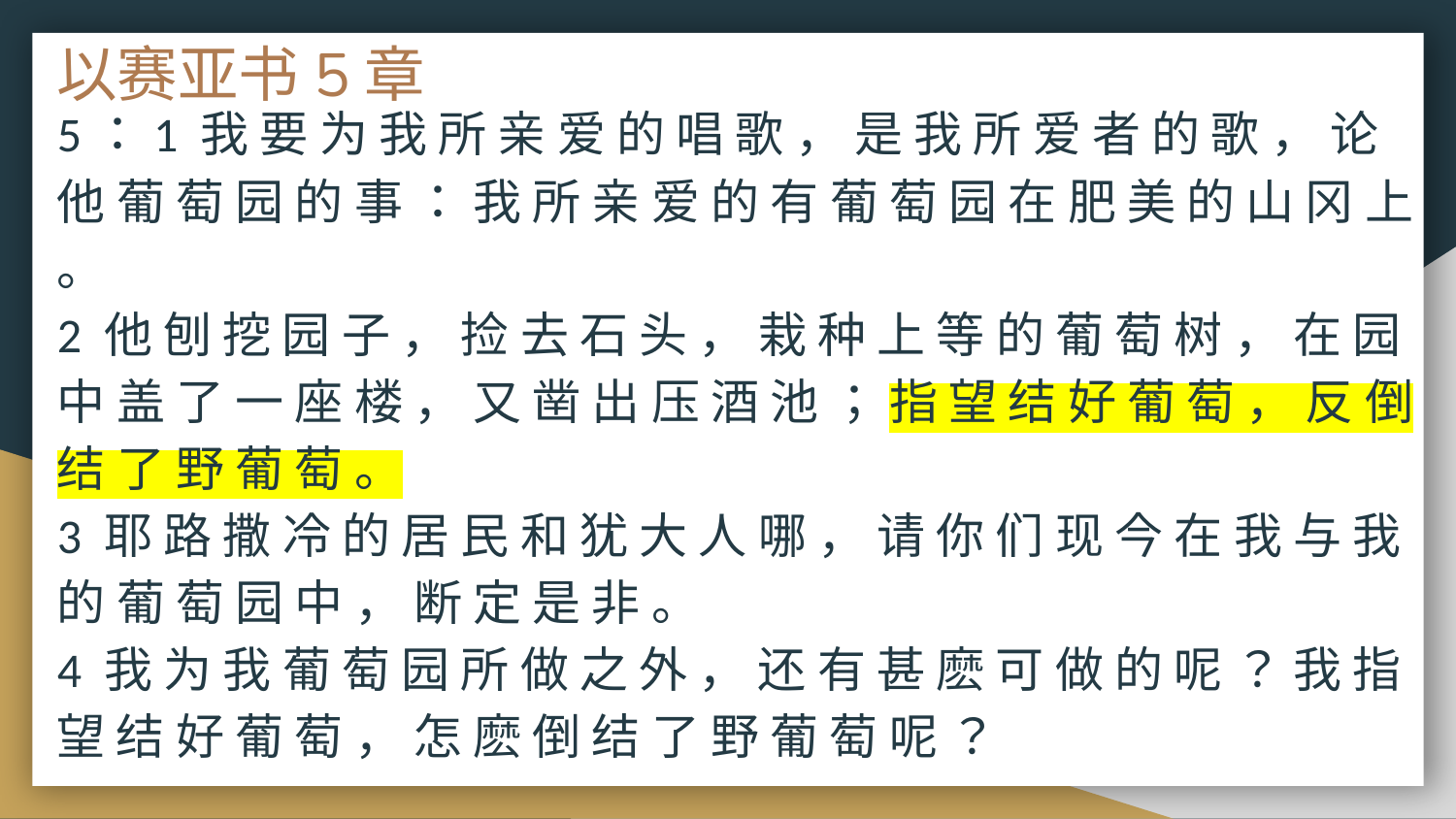

# 以赛亚书5章
5：1 我 要 为 我 所 亲 爱 的 唱 歌 ， 是 我 所 爱 者 的 歌 ， 论 他 葡 萄 园 的 事 ： 我 所 亲 爱 的 有 葡 萄 园 在 肥 美 的 山 冈 上 。
2 他 刨 挖 园 子 ， 捡 去 石 头 ， 栽 种 上 等 的 葡 萄 树 ， 在 园 中 盖 了 一 座 楼 ， 又 凿 出 压 酒 池 ； 指 望 结 好 葡 萄 ， 反 倒 结 了 野 葡 萄 。
3 耶 路 撒 冷 的 居 民 和 犹 大 人 哪 ， 请 你 们 现 今 在 我 与 我 的 葡 萄 园 中 ， 断 定 是 非 。
4 我 为 我 葡 萄 园 所 做 之 外 ， 还 有 甚 麽 可 做 的 呢 ？ 我 指 望 结 好 葡 萄 ， 怎 麽 倒 结 了 野 葡 萄 呢 ？